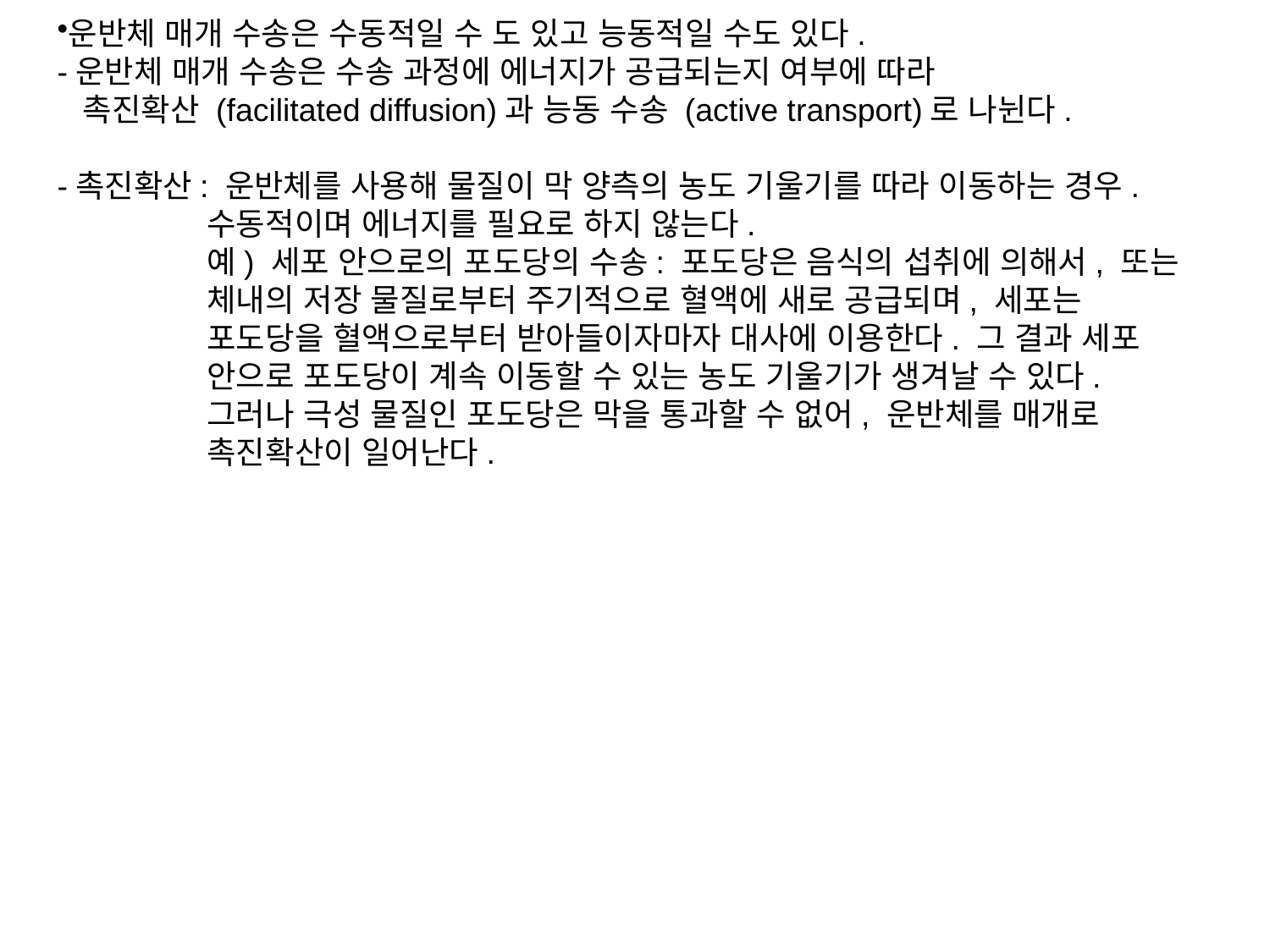

운반체 매개 수송은 수동적일 수 도 있고 능동적일 수도 있다.
-운반체 매개 수송은 수송 과정에 에너지가 공급되는지 여부에 따라
  촉진확산 (facilitated diffusion)과 능동 수송 (active transport)로 나뉜다.

-촉진확산: 운반체를 사용해 물질이 막 양측의 농도 기울기를 따라 이동하는 경우.
                수동적이며 에너지를 필요로 하지 않는다.
                예) 세포 안으로의 포도당의 수송: 포도당은 음식의 섭취에 의해서, 또는
                체내의 저장 물질로부터 주기적으로 혈액에 새로 공급되며, 세포는
                포도당을 혈액으로부터 받아들이자마자 대사에 이용한다. 그 결과 세포
                안으로 포도당이 계속 이동할 수 있는 농도 기울기가 생겨날 수 있다.
                그러나 극성 물질인 포도당은 막을 통과할 수 없어, 운반체를 매개로
                촉진확산이 일어난다.